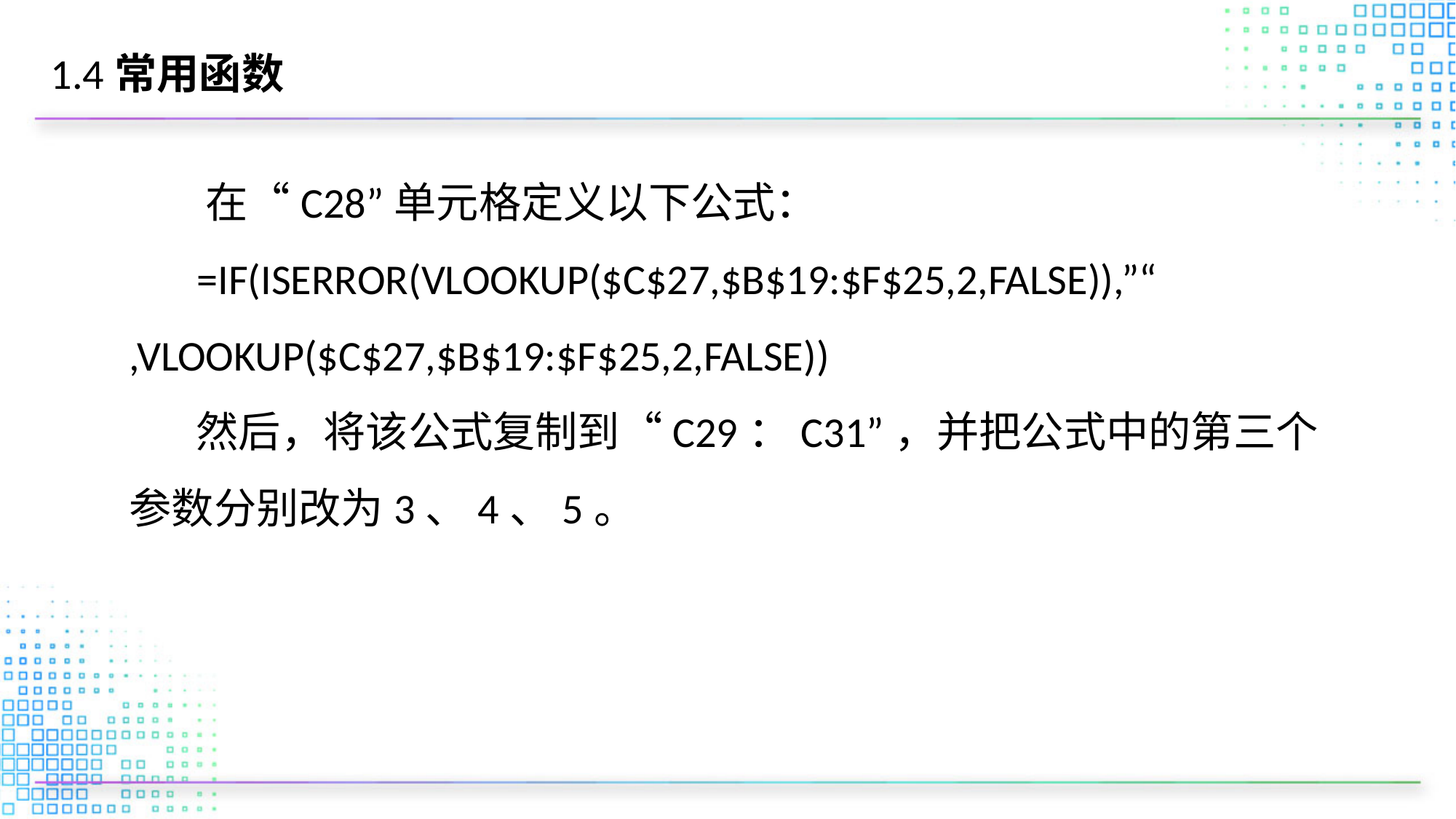

# 1.4常用函数
       在“C28”单元格定义以下公式：
       =IF(ISERROR(VLOOKUP($C$27,$B$19:$F$25,2,FALSE)),”“
,VLOOKUP($C$27,$B$19:$F$25,2,FALSE))
      然后，将该公式复制到“C29：C31”，并把公式中的第三个参数分别改为3、4、5。